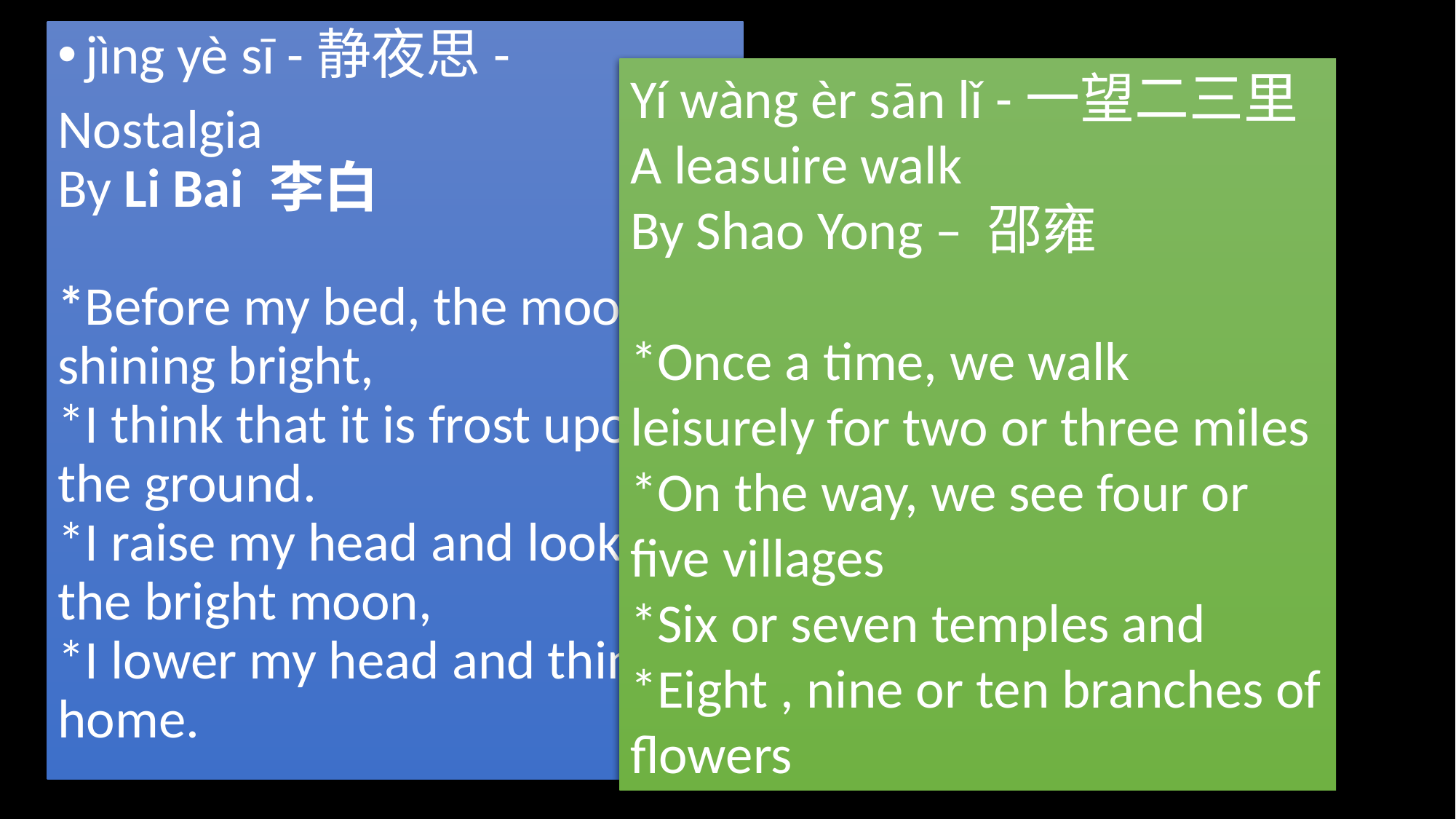

jìng yè sī -静夜思-
Nostalgia
By Li Bai 李白
*Before my bed, the moon is shining bright,
*I think that it is frost upon the ground.
*I raise my head and look at the bright moon,
*I lower my head and think of home.
Yí wàng èr sān lǐ -一望二三里
A leasuire walk
By Shao Yong – 邵雍

*Once a time, we walk leisurely for two or three miles
*On the way, we see four or five villages
*Six or seven temples and
*Eight , nine or ten branches of flowers